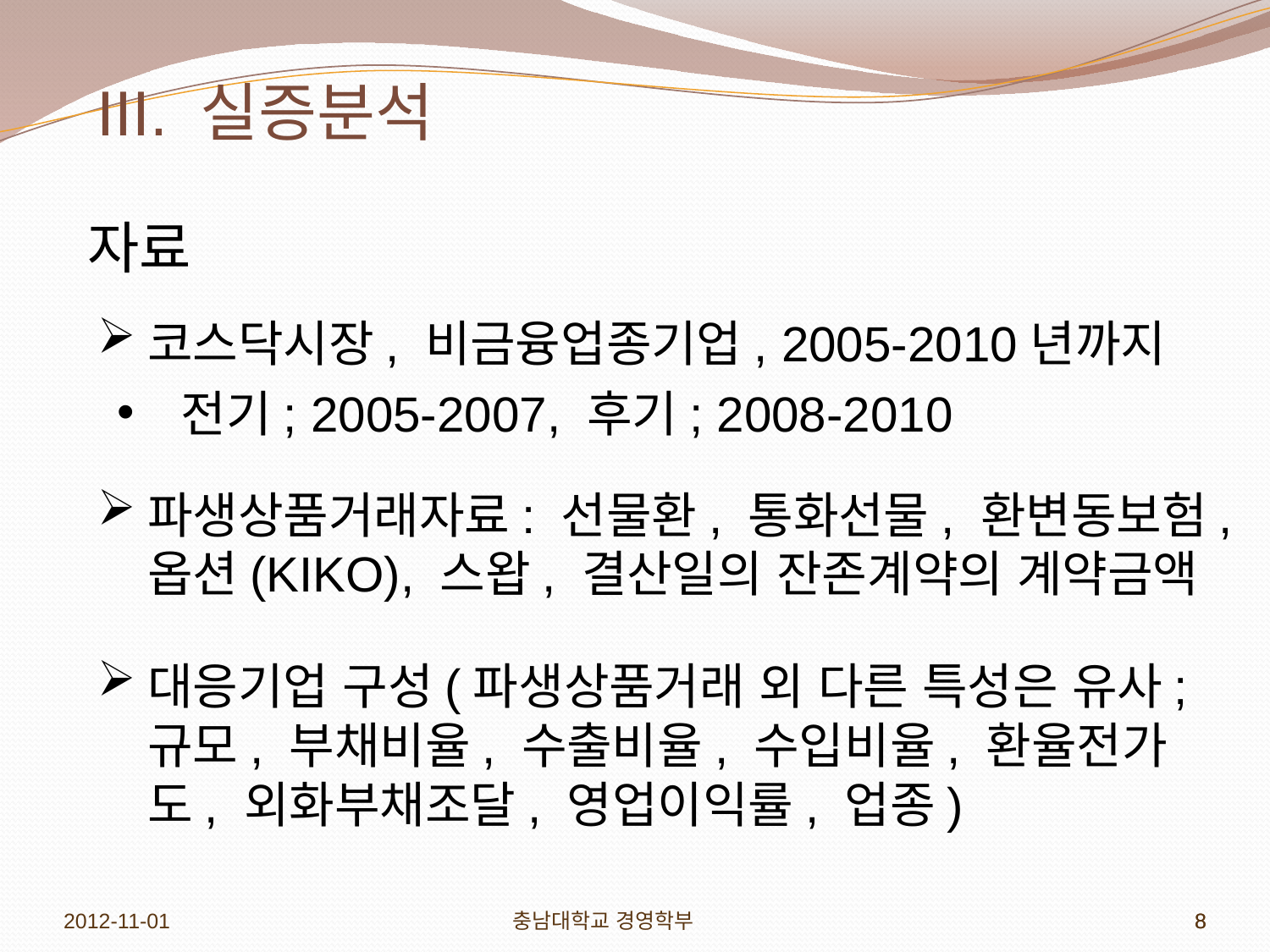

III. 실증분석

자료
코스닥시장, 비금융업종기업, 2005-2010년까지
전기; 2005-2007, 후기; 2008-2010
파생상품거래자료: 선물환, 통화선물, 환변동보험, 옵션(KIKO), 스왑, 결산일의 잔존계약의 계약금액
대응기업 구성(파생상품거래 외 다른 특성은 유사; 규모, 부채비율, 수출비율, 수입비율, 환율전가도, 외화부채조달, 영업이익률, 업종)
2012-11-01
충남대학교 경영학부
8
8